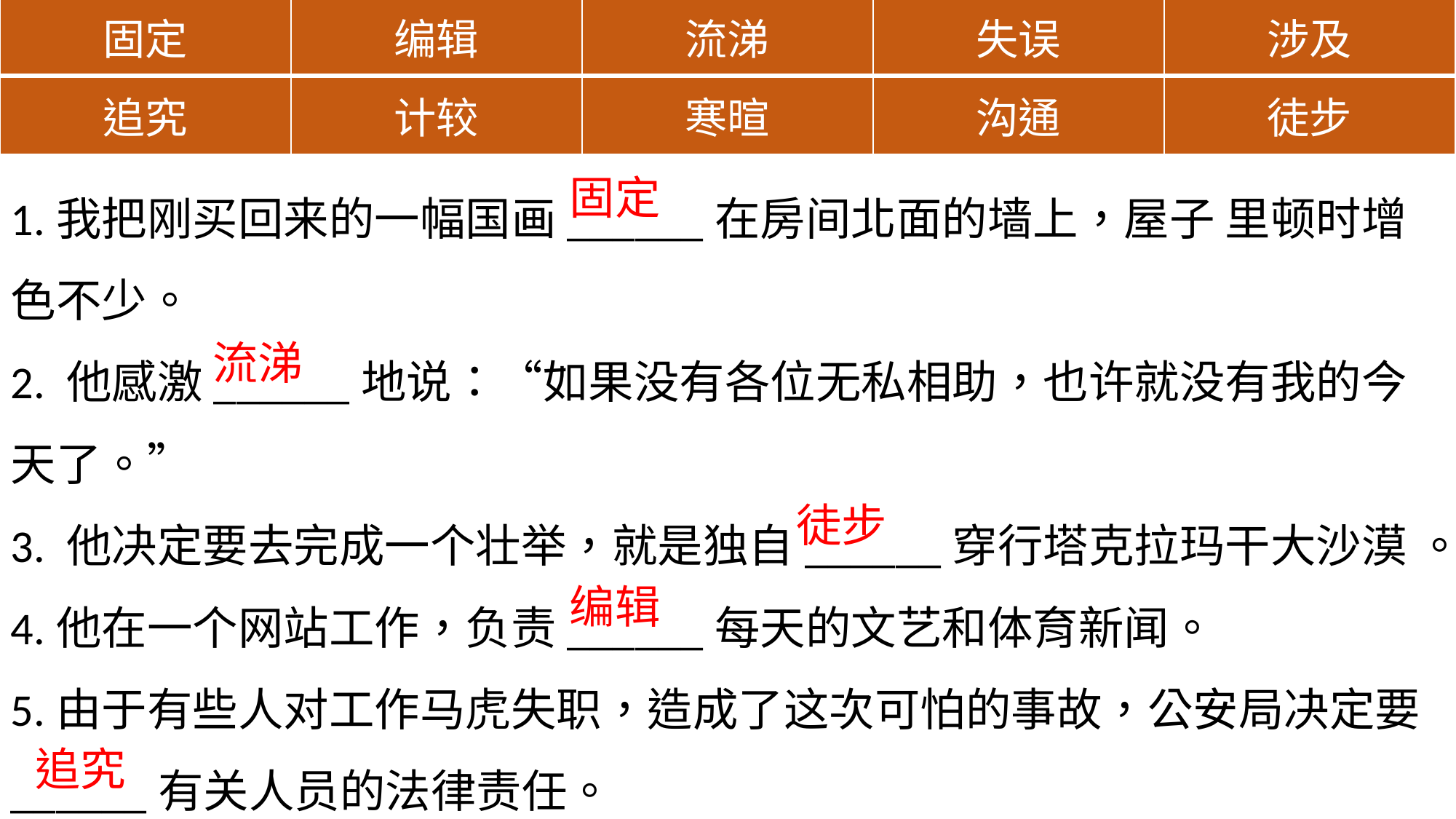

| 固定 | 编辑 | 流涕 | 失误 | 涉及 |
| --- | --- | --- | --- | --- |
| 追究 | 计较 | 寒暄 | 沟通 | 徒步 |
1.我把刚买回来的一幅国画______在房间北面的墙上，屋子 里顿时增色不少。
2. 他感激______地说：“如果没有各位无私相助，也许就没有我的今天了。”
3. 他决定要去完成一个壮举，就是独自______穿行塔克拉玛干大沙漠 。
4.他在一个网站工作，负责______每天的文艺和体育新闻。
5.由于有些人对工作马虎失职，造成了这次可怕的事故，公安局决定要______有关人员的法律责任。
固定
流涕
徒步
编辑
追究